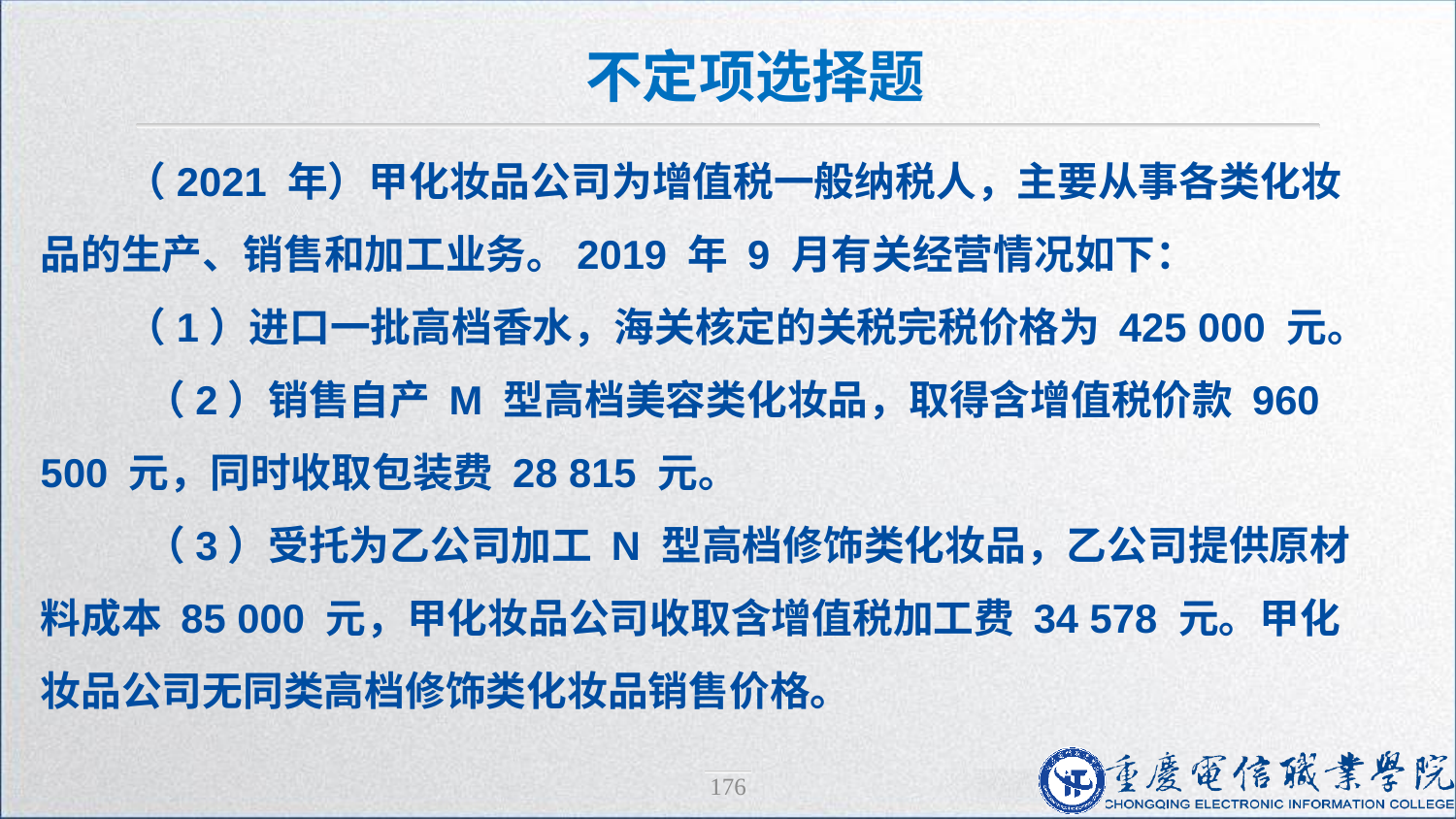

不定项选择题
（2021 年）甲化妆品公司为增值税一般纳税人，主要从事各类化妆品的生产、销售和加工业务。2019 年 9 月有关经营情况如下：
（1）进口一批高档香水，海关核定的关税完税价格为 425 000 元。
 （2）销售自产 M 型高档美容类化妆品，取得含增值税价款 960 500 元，同时收取包装费 28 815 元。
 （3）受托为乙公司加工 N 型高档修饰类化妆品，乙公司提供原材料成本 85 000 元，甲化妆品公司收取含增值税加工费 34 578 元。甲化妆品公司无同类高档修饰类化妆品销售价格。

176